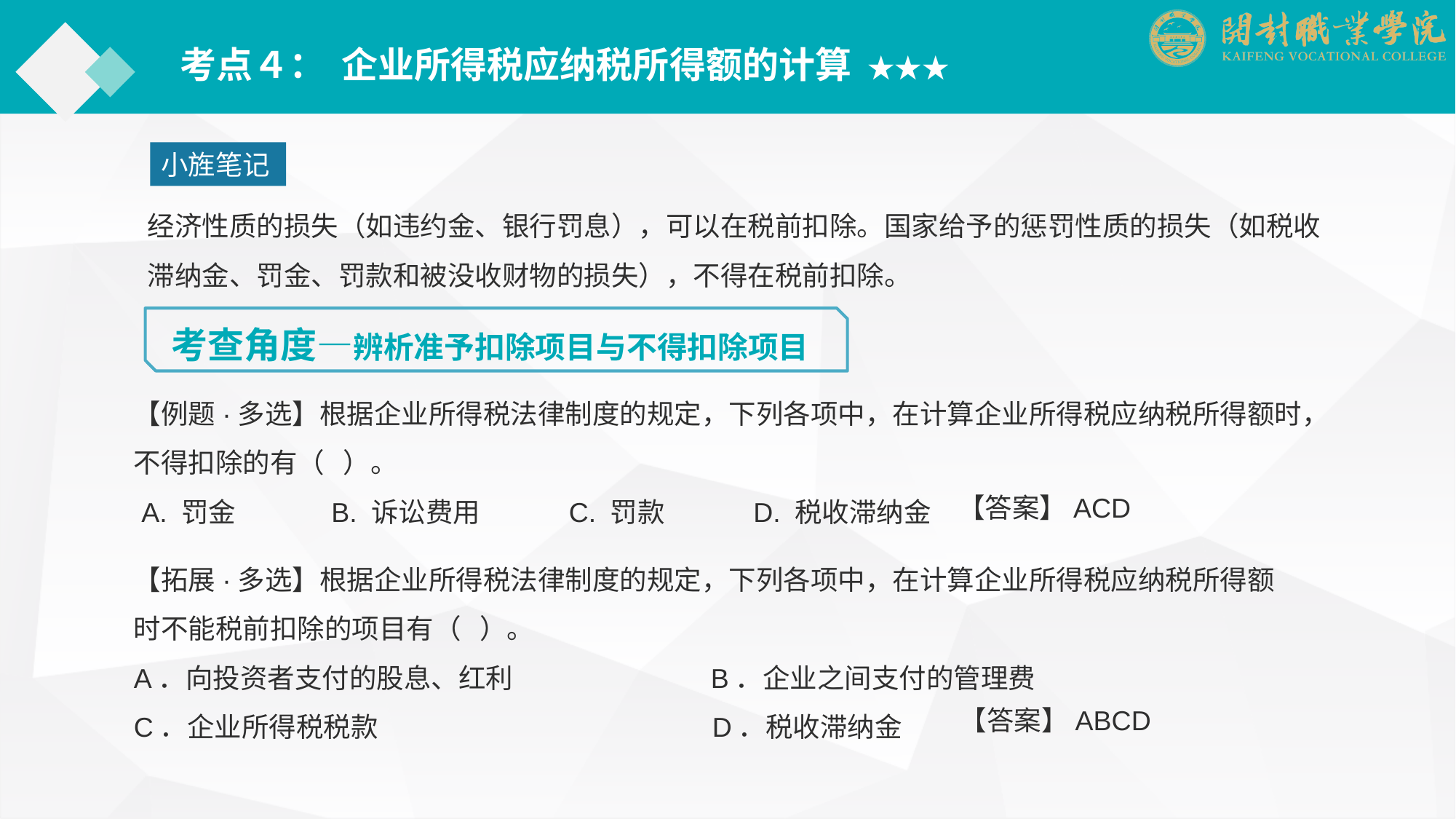

考点４：  企业所得税应纳税所得额的计算  ★★★
小旌笔记
经济性质的损失（如违约金、银行罚息），可以在税前扣除。国家给予的惩罚性质的损失（如税收滞纳金、罚金、罚款和被没收财物的损失），不得在税前扣除。
考查角度—辨析准予扣除项目与不得扣除项目

【例题·多选】根据企业所得税法律制度的规定，下列各项中，在计算企业所得税应纳税所得额时，不得扣除的有（   ）。
 A. 罚金	　　　B. 诉讼费用　　　C. 罚款　　　D. 税收滞纳金
【答案】ACD
【拓展·多选】根据企业所得税法律制度的规定，下列各项中，在计算企业所得税应纳税所得额时不能税前扣除的项目有（   ）。
A．向投资者支付的股息、红利　　　　　　　B．企业之间支付的管理费
C．企业所得税税款　　　　　　　　　　　　D．税收滞纳金
【答案】ABCD